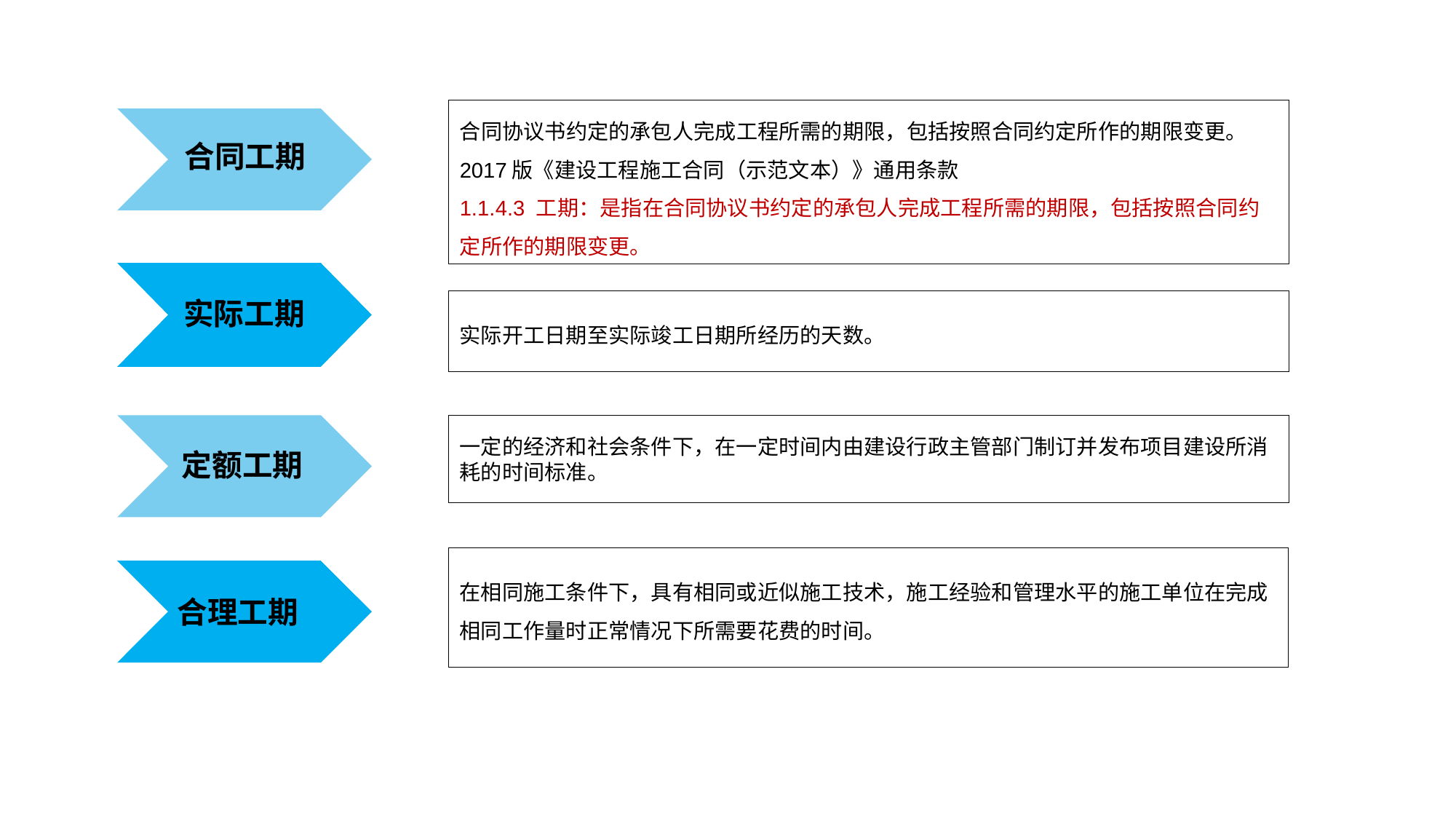

合同协议书约定的承包人完成工程所需的期限，包括按照合同约定所作的期限变更。
2017版《建设工程施工合同（示范文本）》通用条款
1.1.4.3 工期：是指在合同协议书约定的承包人完成工程所需的期限，包括按照合同约定所作的期限变更。

合同工期

实际工期

实际开工日期至实际竣工日期所经历的天数。

一定的经济和社会条件下，在一定时间内由建设行政主管部门制订并发布项目建设所消耗的时间标准。

定额工期

在相同施工条件下，具有相同或近似施工技术，施工经验和管理水平的施工单位在完成相同工作量时正常情况下所需要花费的时间。

合理工期